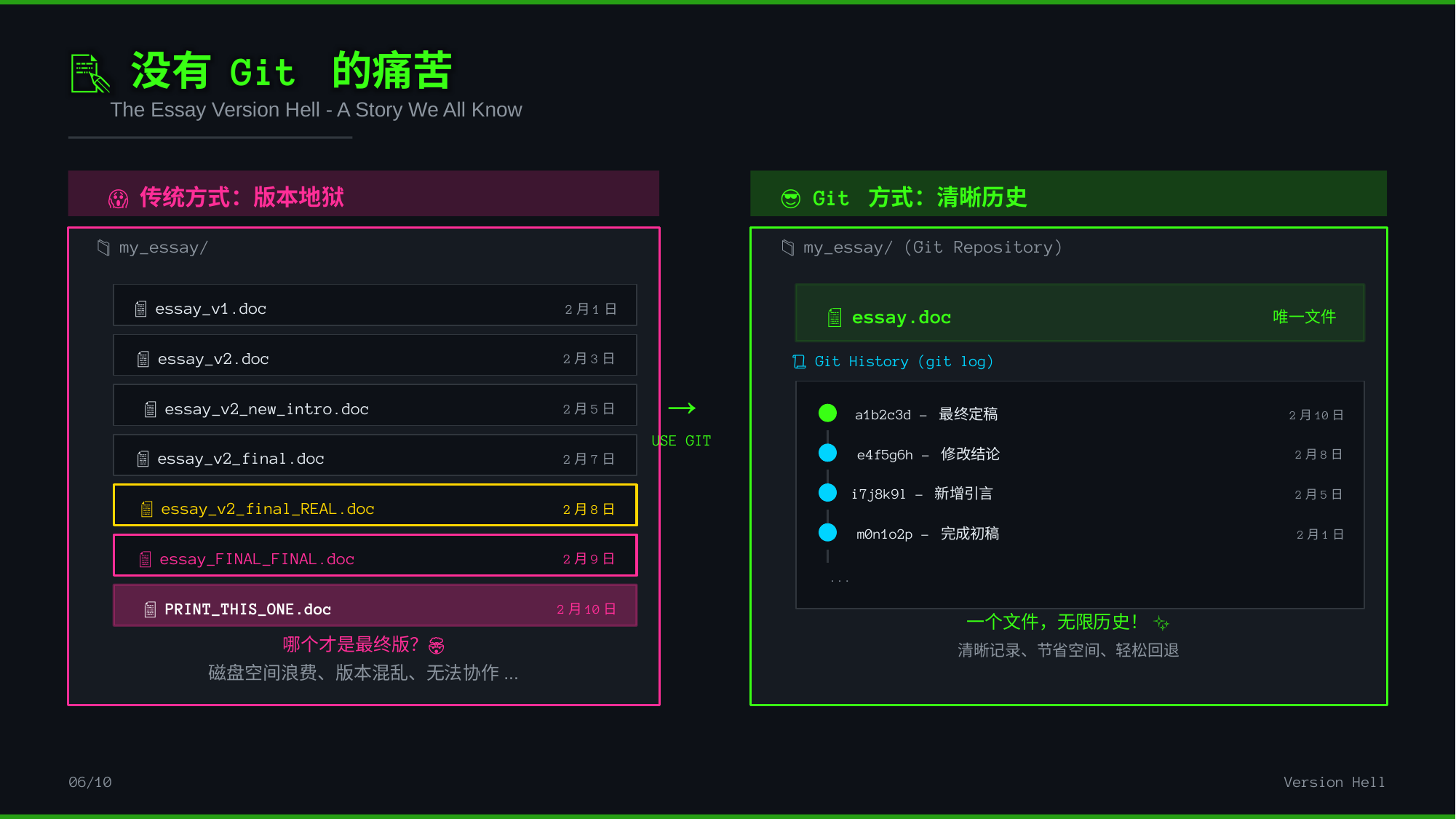

📝 没有 Git 的痛苦
The Essay Version Hell - A Story We All Know

😱 传统方式：版本地狱

📁 my_essay/

📄 essay_v1.doc
2月1日

📄 essay_v2.doc
2月3日

📄 essay_v2_new_intro.doc
2月5日

📄 essay_v2_final.doc
2月7日

📄 essay_v2_final_REAL.doc
2月8日

📄 essay_FINAL_FINAL.doc
2月9日

📄 PRINT_THIS_ONE.doc
2月10日
哪个才是最终版？🤯
磁盘空间浪费、版本混乱、无法协作...

😎 Git 方式：清晰历史

📁 my_essay/ (Git Repository)

📄 essay.doc
唯一文件
📜 Git History (git log)

a1b2c3d - 最终定稿
2月10日

e4f5g6h - 修改结论
2月8日

i7j8k9l - 新增引言
2月5日

m0n1o2p - 完成初稿
2月1日

...
一个文件，无限历史！ ✨
清晰记录、节省空间、轻松回退
→
USE GIT
06/10
Version Hell